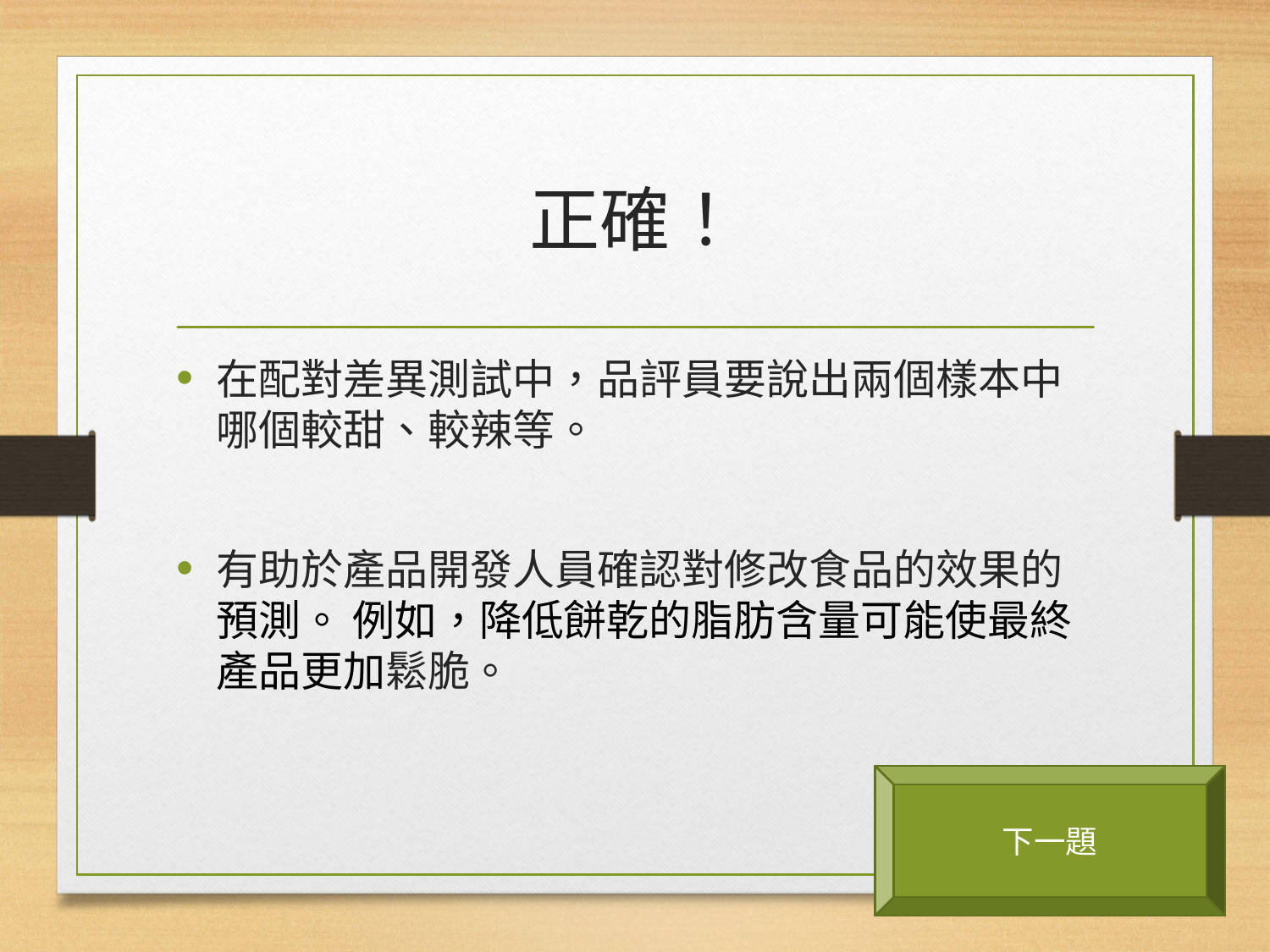

# 正確！
在配對差異測試中，品評員要說出兩個樣本中哪個較甜、較辣等。

有助於產品開發人員確認對修改食品的效果的預測。 例如，降低餅乾的脂肪含量可能使最終產品更加鬆脆。

下一題